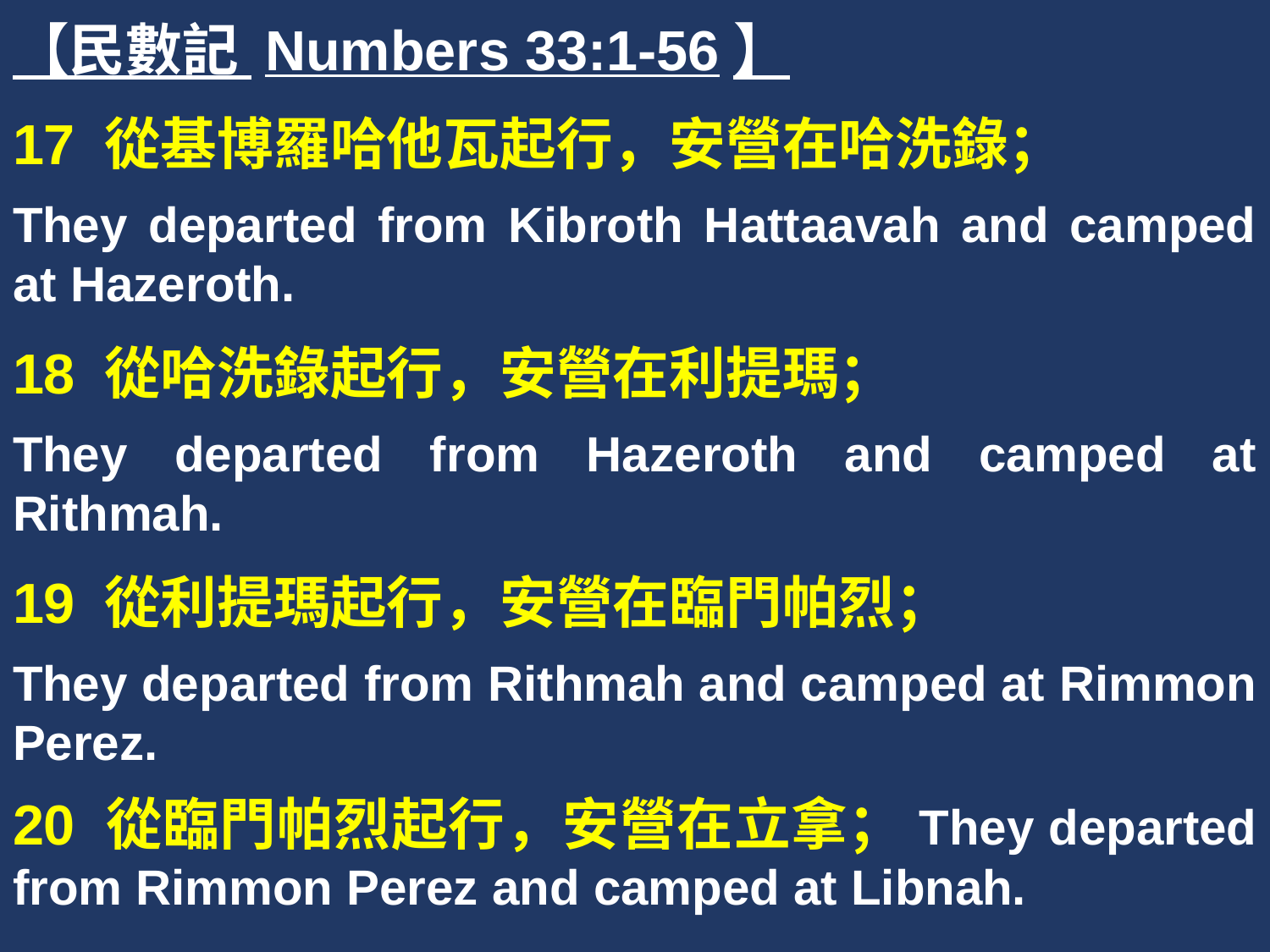

【民數記 Numbers 33:1-56】
17 從基博羅哈他瓦起行，安營在哈洗錄；
They departed from Kibroth Hattaavah and camped at Hazeroth.
18 從哈洗錄起行，安營在利提瑪；
They departed from Hazeroth and camped at Rithmah.
19 從利提瑪起行，安營在臨門帕烈；
They departed from Rithmah and camped at Rimmon Perez.
20 從臨門帕烈起行，安營在立拿；They departed from Rimmon Perez and camped at Libnah.